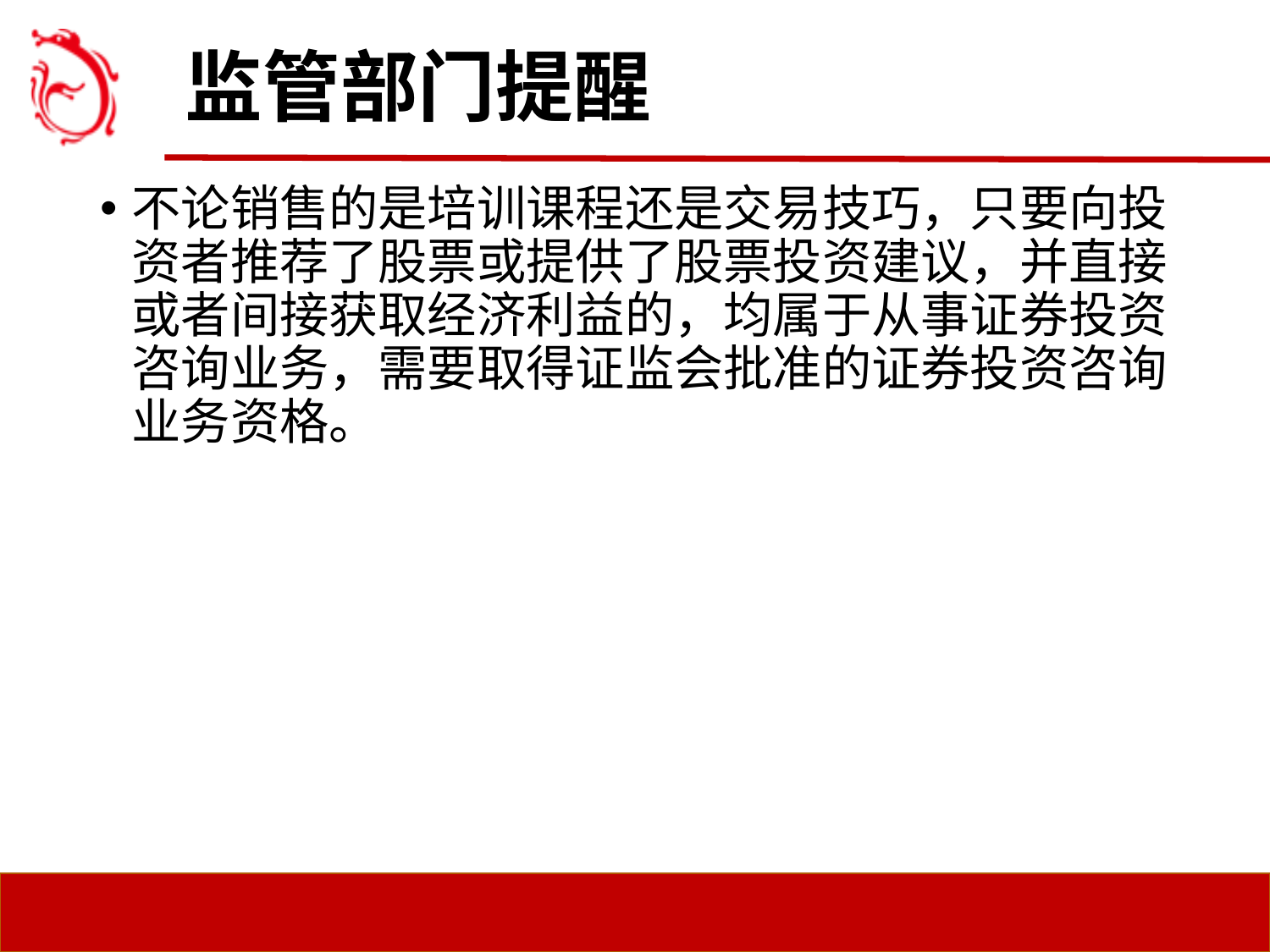

# 监管部门提醒
不论销售的是培训课程还是交易技巧，只要向投资者推荐了股票或提供了股票投资建议，并直接或者间接获取经济利益的，均属于从事证券投资咨询业务，需要取得证监会批准的证券投资咨询业务资格。